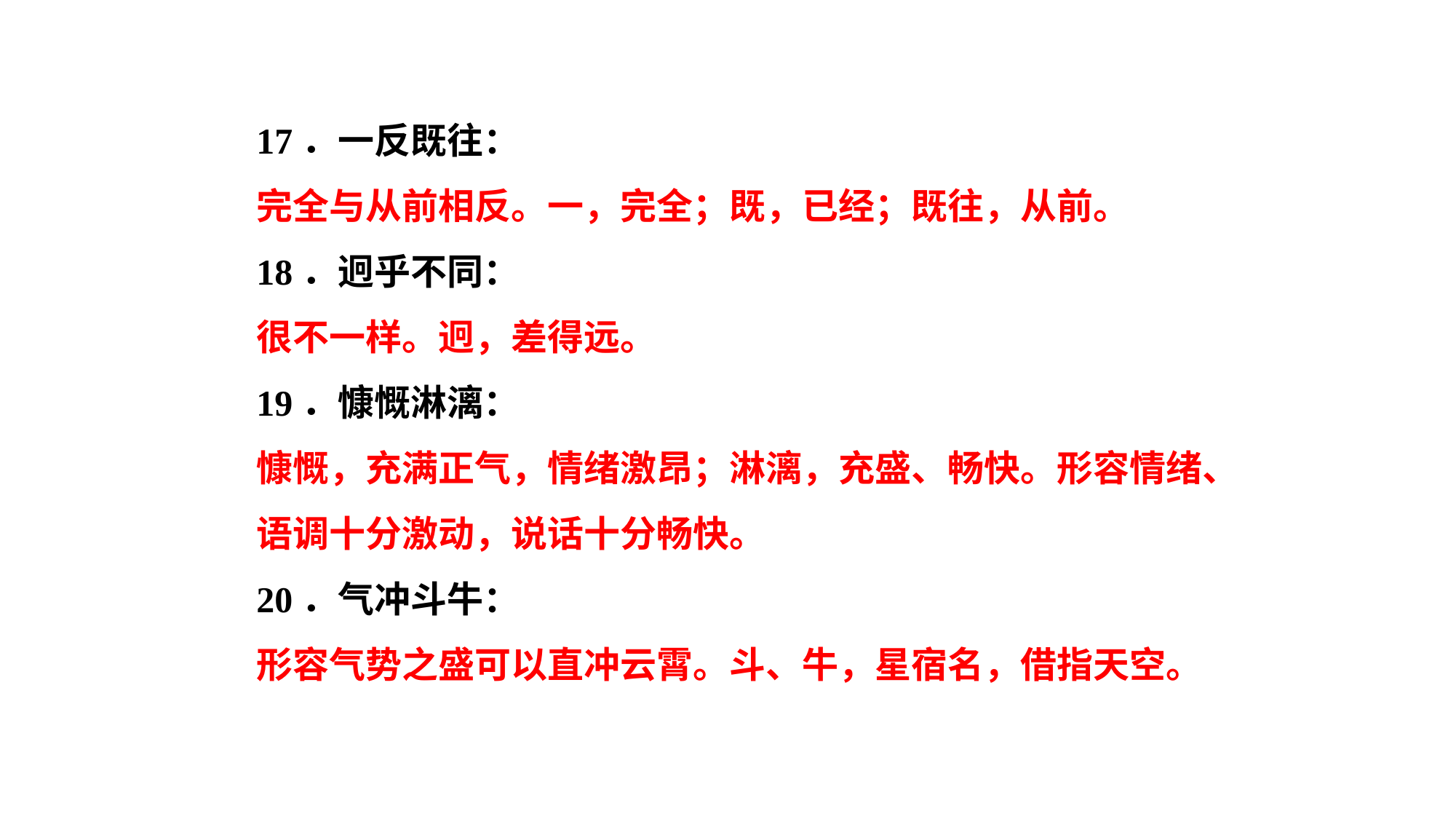

17．一反既往：
完全与从前相反。一，完全；既，已经；既往，从前。
18．迥乎不同：
很不一样。迥，差得远。
19．慷慨淋漓：
慷慨，充满正气，情绪激昂；淋漓，充盛、畅快。形容情绪、语调十分激动，说话十分畅快。
20．气冲斗牛：
形容气势之盛可以直冲云霄。斗、牛，星宿名，借指天空。